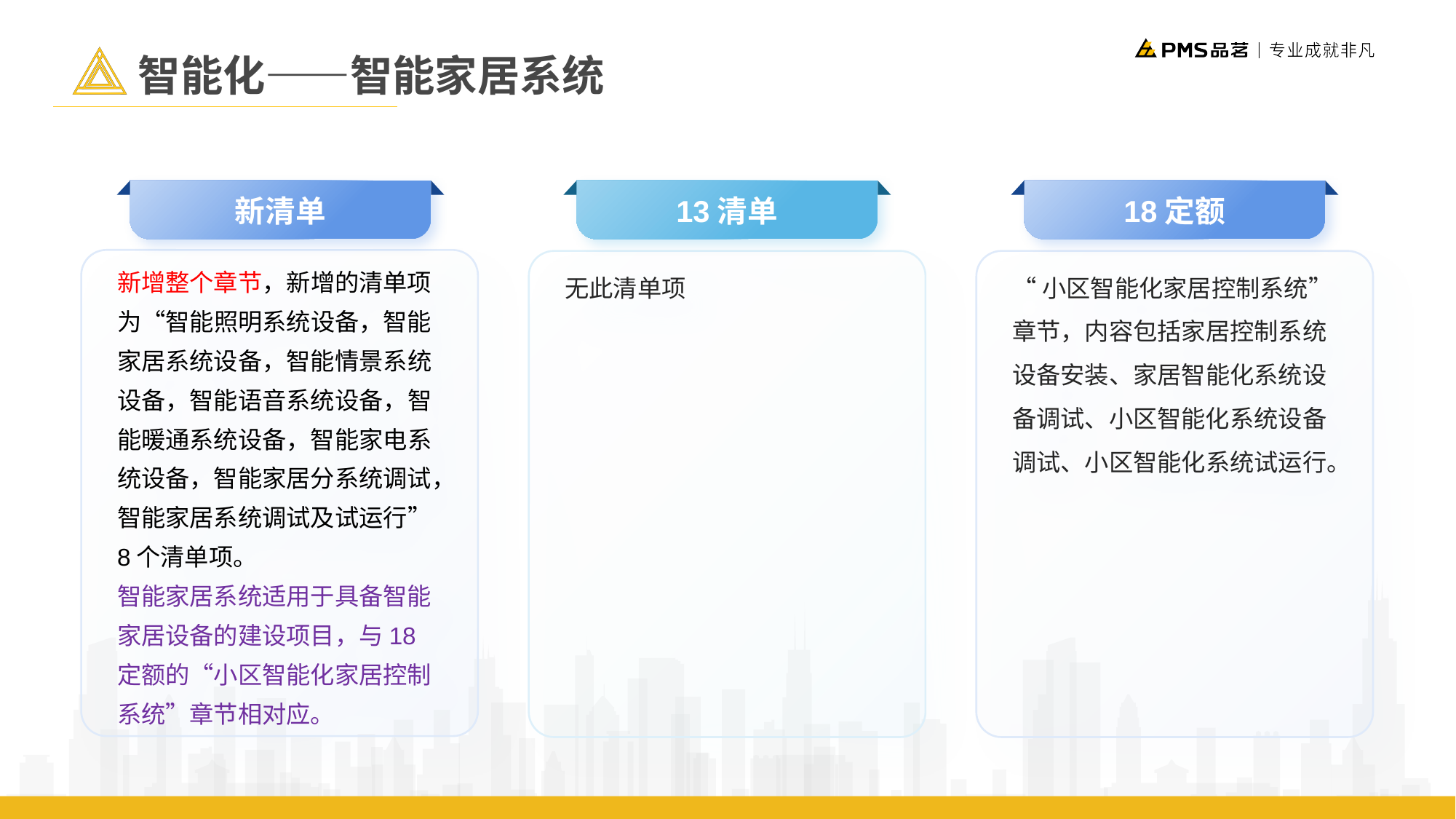

智能化——智能家居系统

新清单

13清单

18定额

新增整个章节，新增的清单项为“智能照明系统设备，智能家居系统设备，智能情景系统设备，智能语音系统设备，智能暖通系统设备，智能家电系统设备，智能家居分系统调试，智能家居系统调试及试运行”8个清单项。
智能家居系统适用于具备智能家居设备的建设项目，与18定额的“小区智能化家居控制系统”章节相对应。

无此清单项
“小区智能化家居控制系统”章节，内容包括家居控制系统设备安装、家居智能化系统设备调试、小区智能化系统设备调试、小区智能化系统试运行。